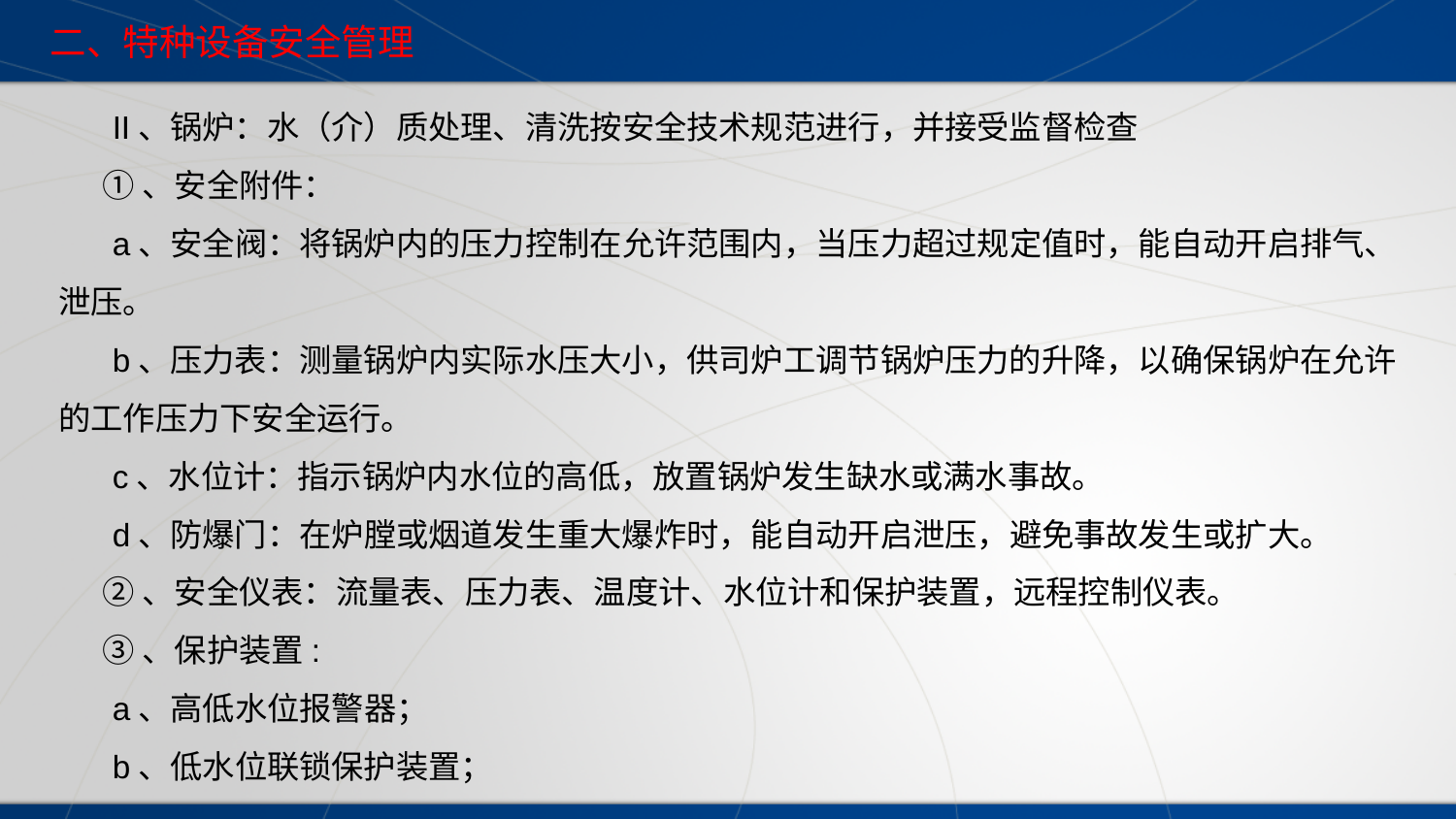

二、特种设备安全管理
      II、锅炉：水（介）质处理、清洗按安全技术规范进行，并接受监督检查
      ①、安全附件：
      a、安全阀：将锅炉内的压力控制在允许范围内，当压力超过规定值时，能自动开启排气、泄压。
      b、压力表：测量锅炉内实际水压大小，供司炉工调节锅炉压力的升降，以确保锅炉在允许的工作压力下安全运行。
      c、水位计：指示锅炉内水位的高低，放置锅炉发生缺水或满水事故。
      d、防爆门：在炉膛或烟道发生重大爆炸时，能自动开启泄压，避免事故发生或扩大。
      ②、安全仪表：流量表、压力表、温度计、水位计和保护装置，远程控制仪表。
      ③、保护装置:
      a、高低水位报警器；
      b、低水位联锁保护装置；